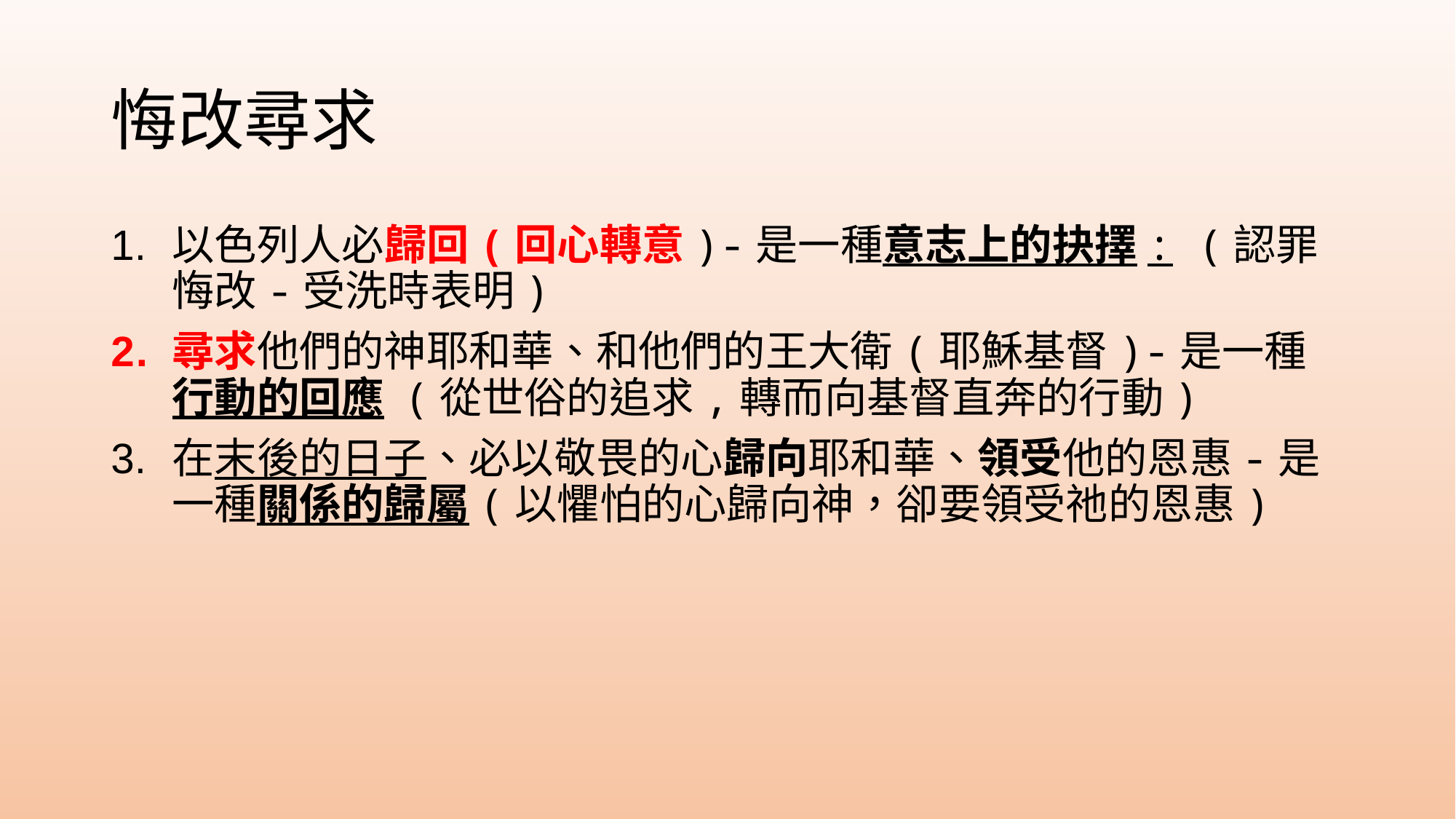

# 悔改尋求
以色列人必歸回(回心轉意)-是一種意志上的抉擇: (認罪悔改-受洗時表明)
尋求他們的神耶和華、和他們的王大衛(耶穌基督)-是一種行動的回應 (從世俗的追求,轉而向基督直奔的行動)
在末後的日子、必以敬畏的心歸向耶和華、領受他的恩惠-是一種關係的歸屬(以懼怕的心歸向神，卻要領受祂的恩惠)